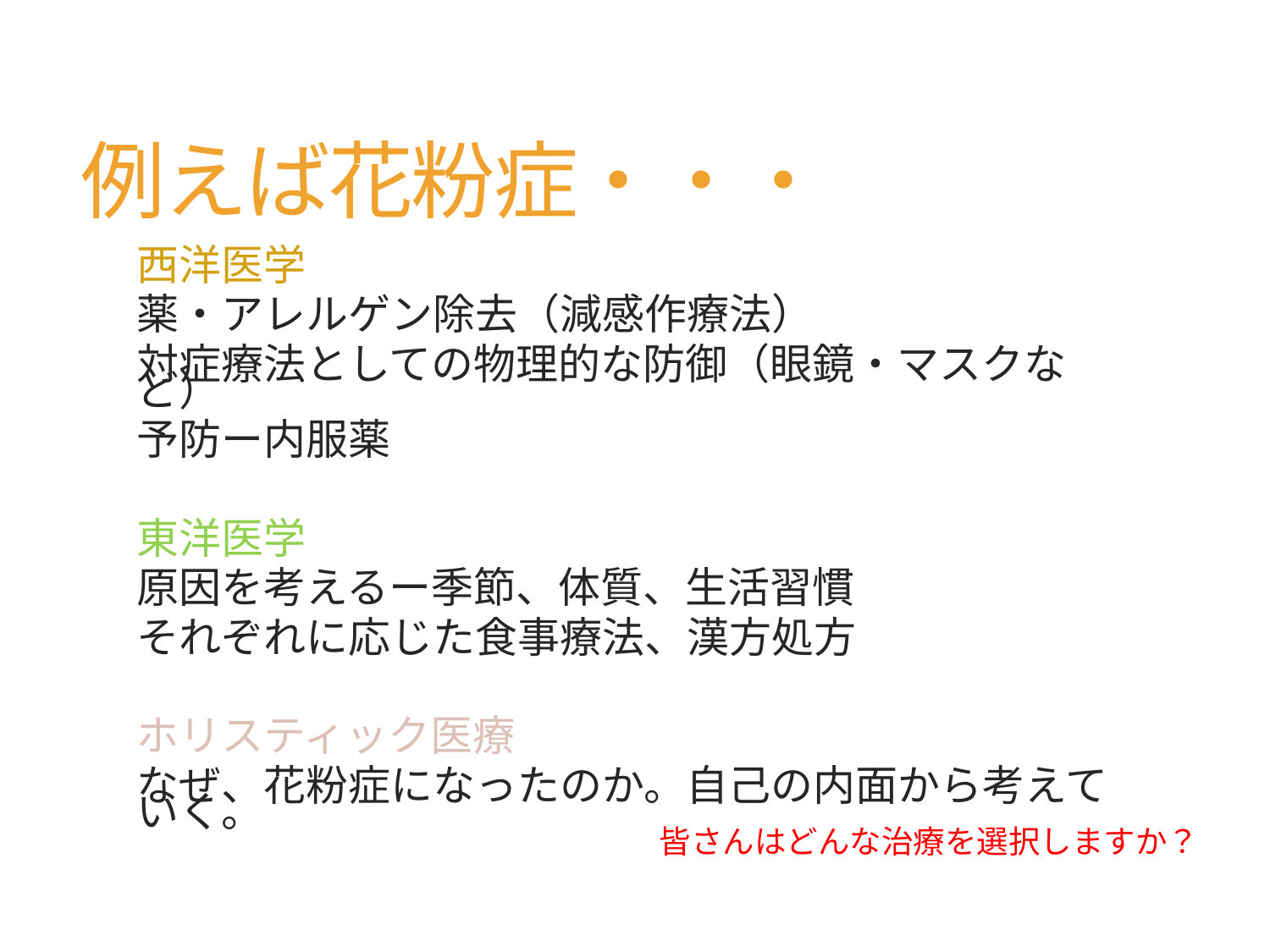

# 例えば花粉症・・・
西洋医学
薬・アレルゲン除去（減感作療法）
対症療法としての物理的な防御（眼鏡・マスクなど）
予防ー内服薬

東洋医学
原因を考えるー季節、体質、生活習慣
それぞれに応じた食事療法、漢方処方

ホリスティック医療
なぜ、花粉症になったのか。自己の内面から考えていく。

皆さんはどんな治療を選択しますか？